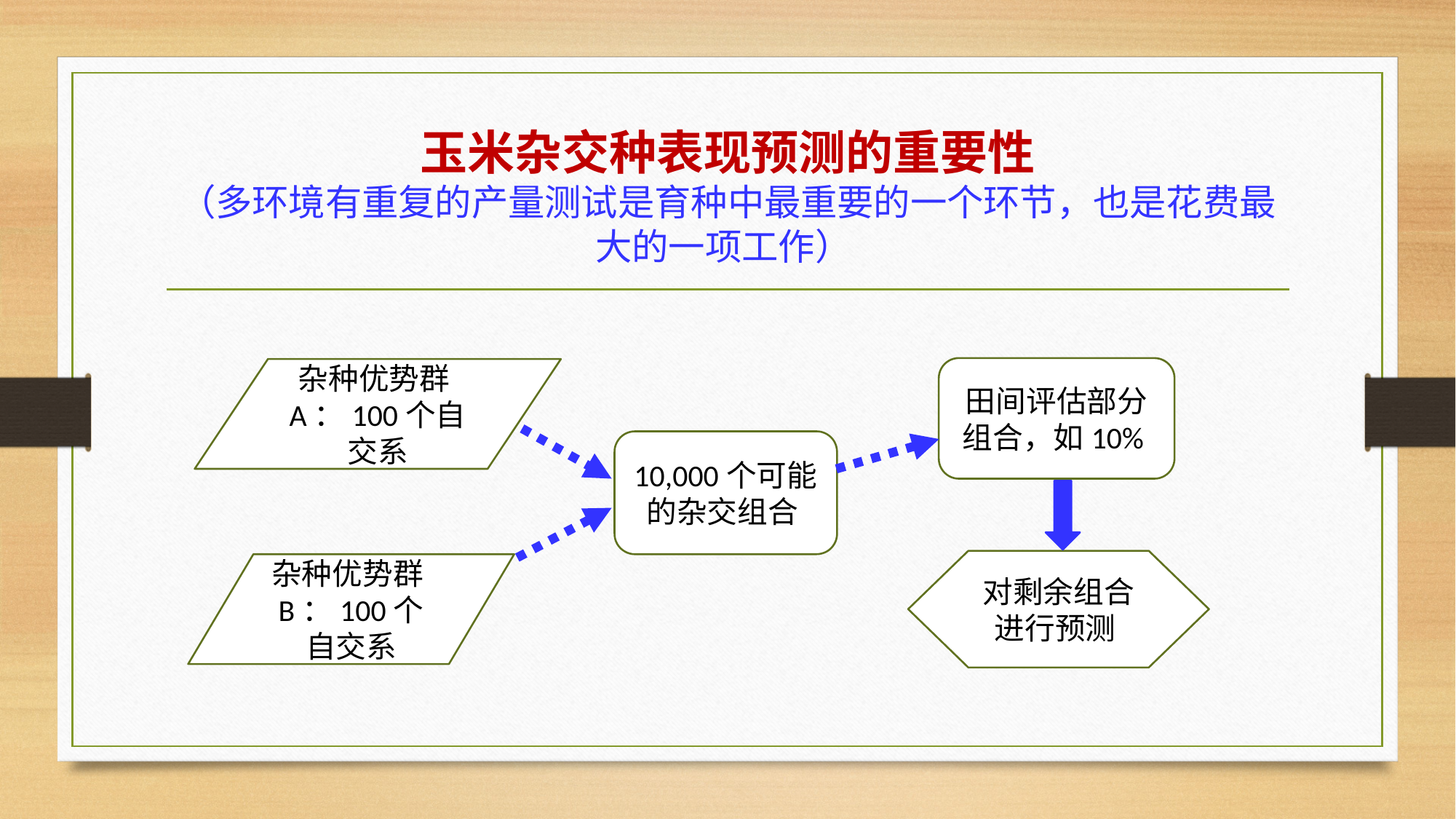

# 玉米杂交种表现预测的重要性 （多环境有重复的产量测试是育种中最重要的一个环节，也是花费最大的一项工作）
田间评估部分组合，如10%
杂种优势群A：100个自交系

10,000个可能的杂交组合

对剩余组合进行预测
杂种优势群B：100个自交系